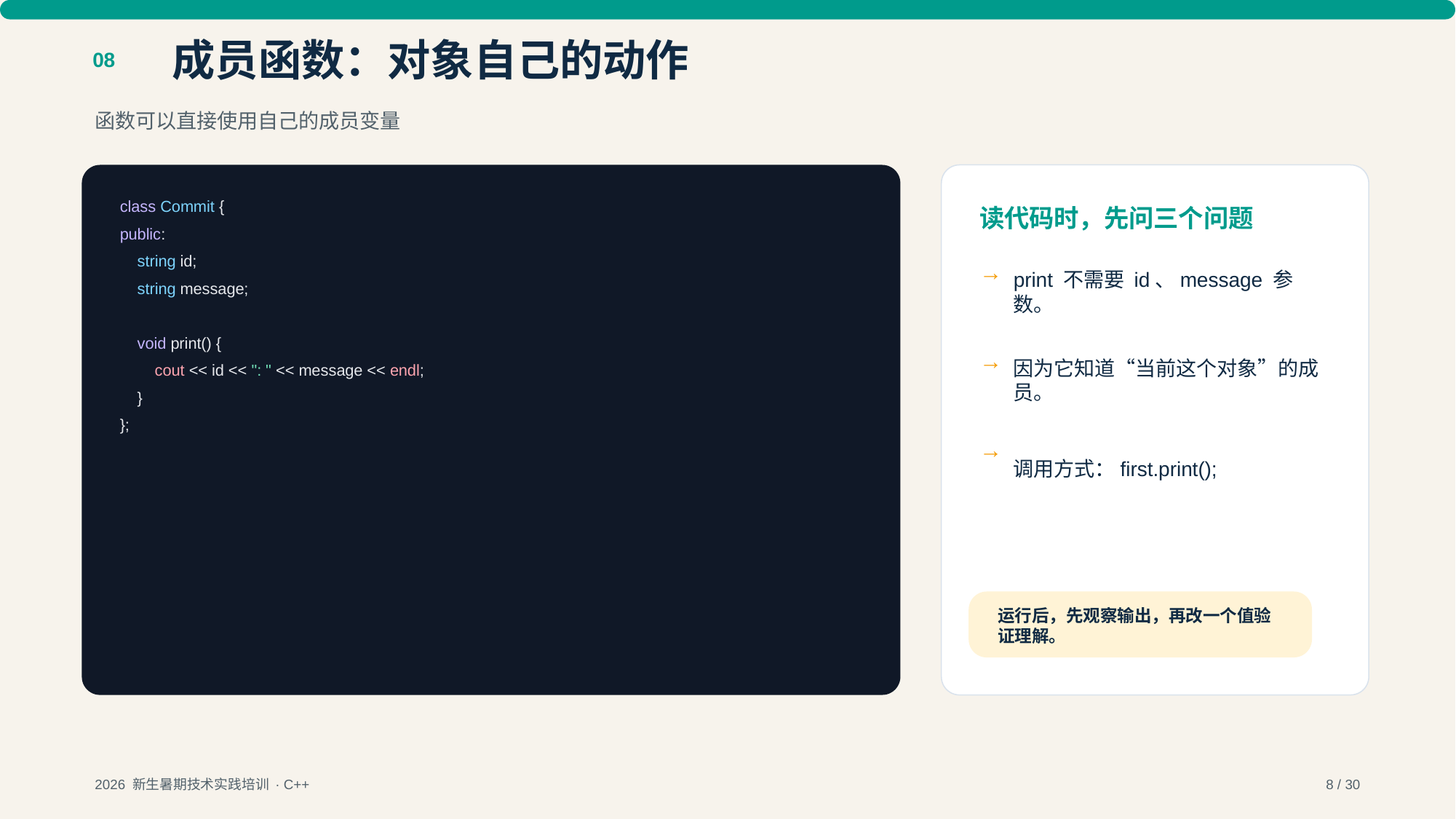

成员函数：对象自己的动作
08
函数可以直接使用自己的成员变量

class Commit {
读代码时，先问三个问题
public:
    string id;
→
print 不需要 id、message 参数。
    string message;

    void print() {
→
因为它知道“当前这个对象”的成员。
        cout << id << ": " << message << endl;
    }
};
→
调用方式：first.print();

运行后，先观察输出，再改一个值验证理解。
2026 新生暑期技术实践培训 · C++
8 / 30